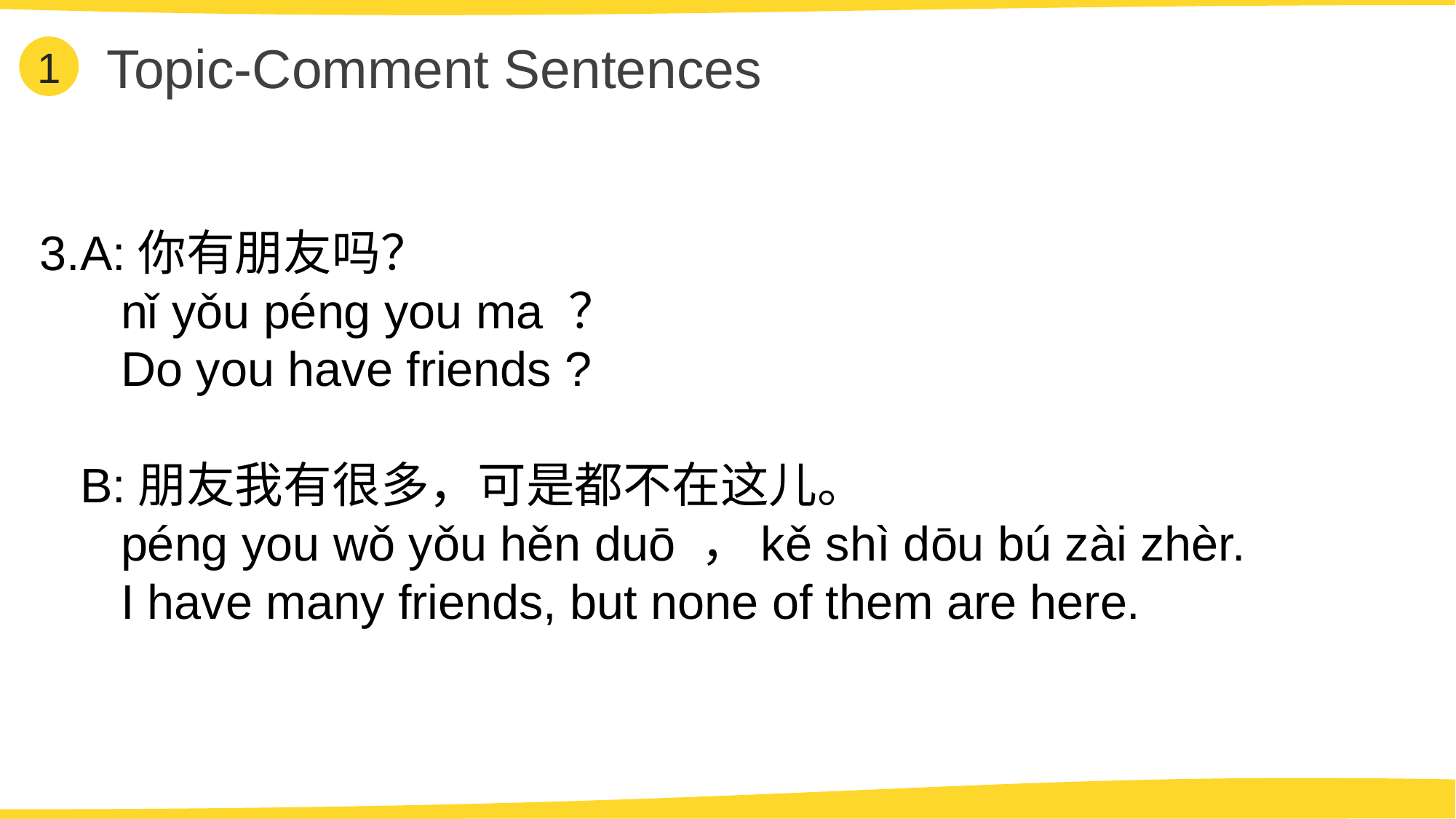

Topic-Comment Sentences
1
3.A:你有朋友吗？
      nǐ yǒu péng you ma ？
      Do you have friends ?

   B:朋友我有很多，可是都不在这儿。
      péng you wǒ yǒu hěn duō ，kě shì dōu bú zài zhèr.
      I have many friends, but none of them are here.